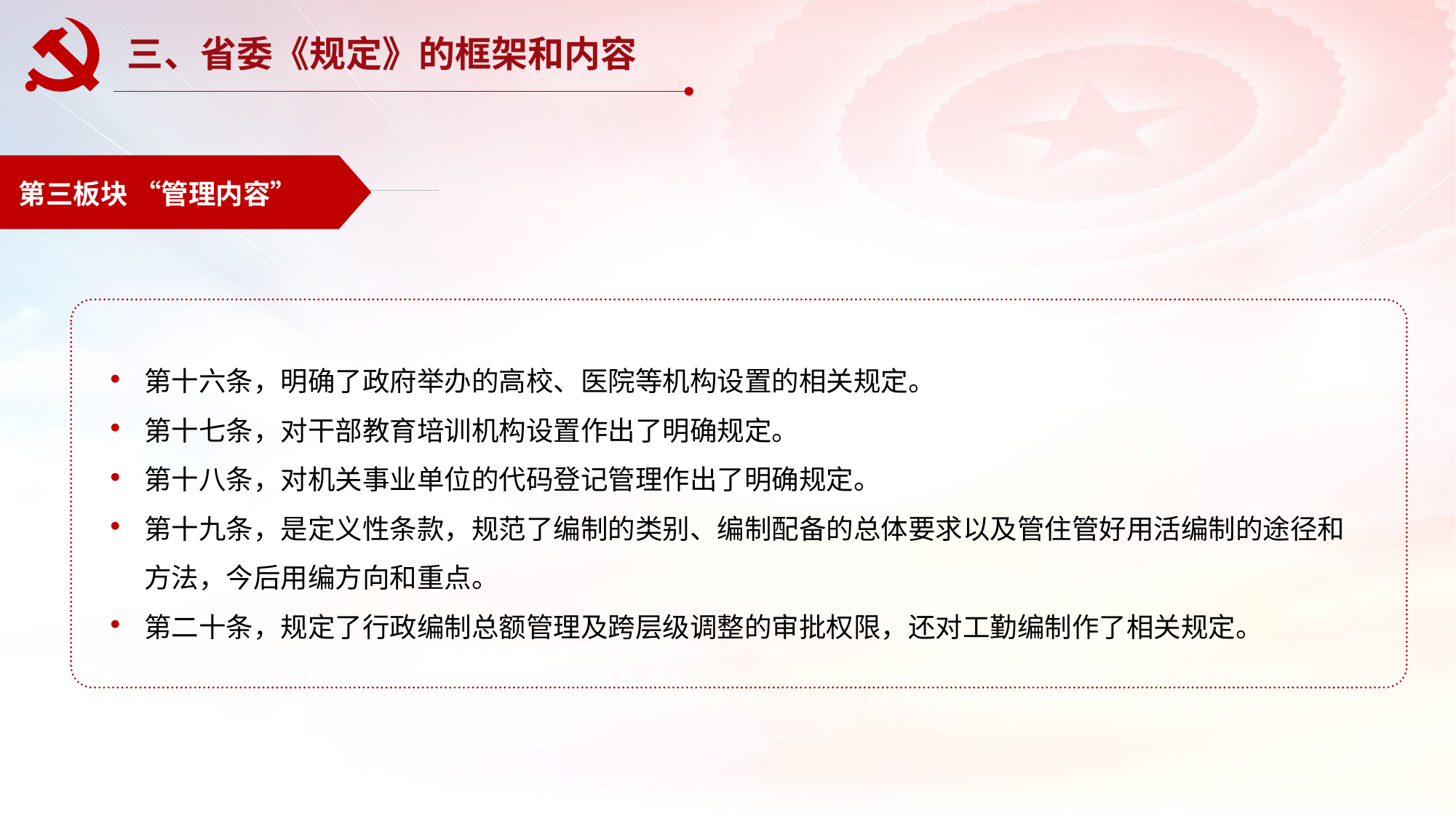

三、省委《规定》的框架和内容

第三板块 “管理内容”

第十六条，明确了政府举办的高校、医院等机构设置的相关规定。
第十七条，对干部教育培训机构设置作出了明确规定。
第十八条，对机关事业单位的代码登记管理作出了明确规定。
第十九条，是定义性条款，规范了编制的类别、编制配备的总体要求以及管住管好用活编制的途径和方法，今后用编方向和重点。
第二十条，规定了行政编制总额管理及跨层级调整的审批权限，还对工勤编制作了相关规定。